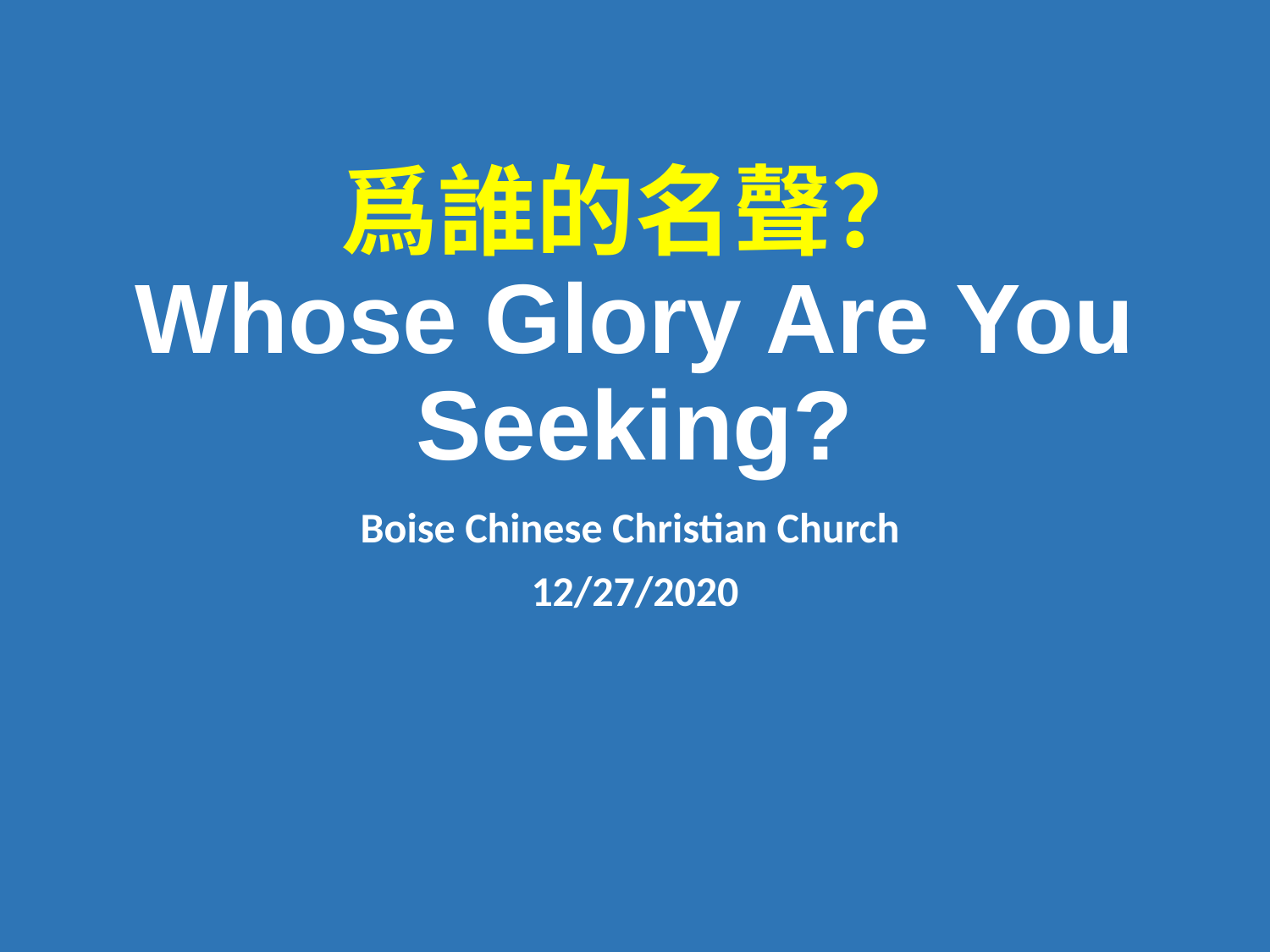

# 爲誰的名聲？ Whose Glory Are You Seeking?
Boise Chinese Christian Church
12/27/2020